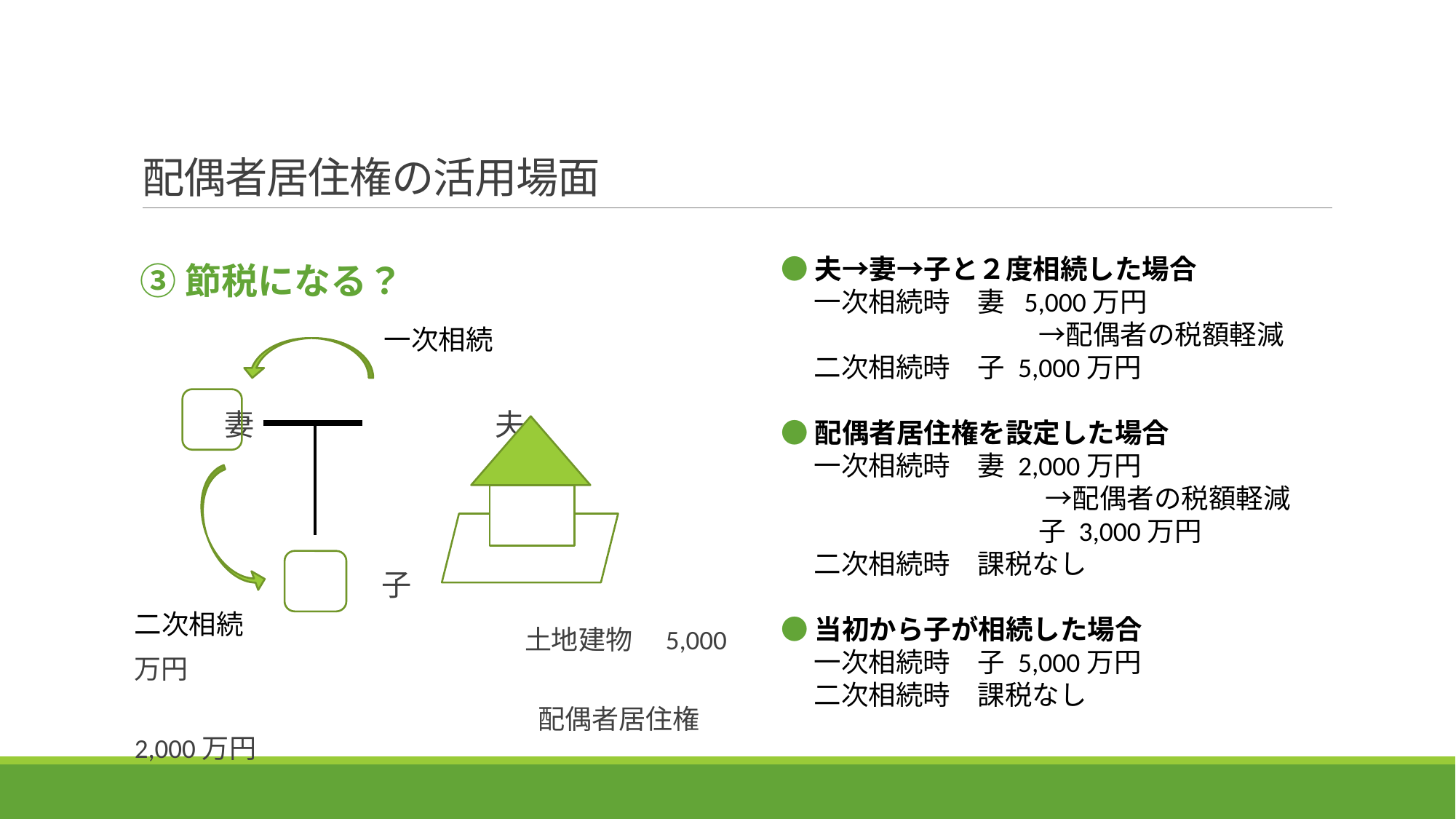

# 配偶者居住権の活用場面
③節税になる？
●夫→妻→子と２度相続した場合
　 一次相続時　妻  5,000万円
　 　　　　　　　　 →配偶者の税額軽減
　 二次相続時　子 5,000万円

●配偶者居住権を設定した場合
　 一次相続時　妻 2,000万円
　　 　　　　　　　  →配偶者の税額軽減
　　 　　　　　　　 子 3,000万円
　 二次相続時　課税なし

●当初から子が相続した場合
　 一次相続時　子 5,000万円
　 二次相続時　課税なし

一次相続

　　　妻　　　　　　　　夫

　 　　　　　　　子
　　　　　　　　　　　　　土地建物　5,000万円
　　　　　　　　　　　　　　　配偶者居住権　2,000万円

二次相続